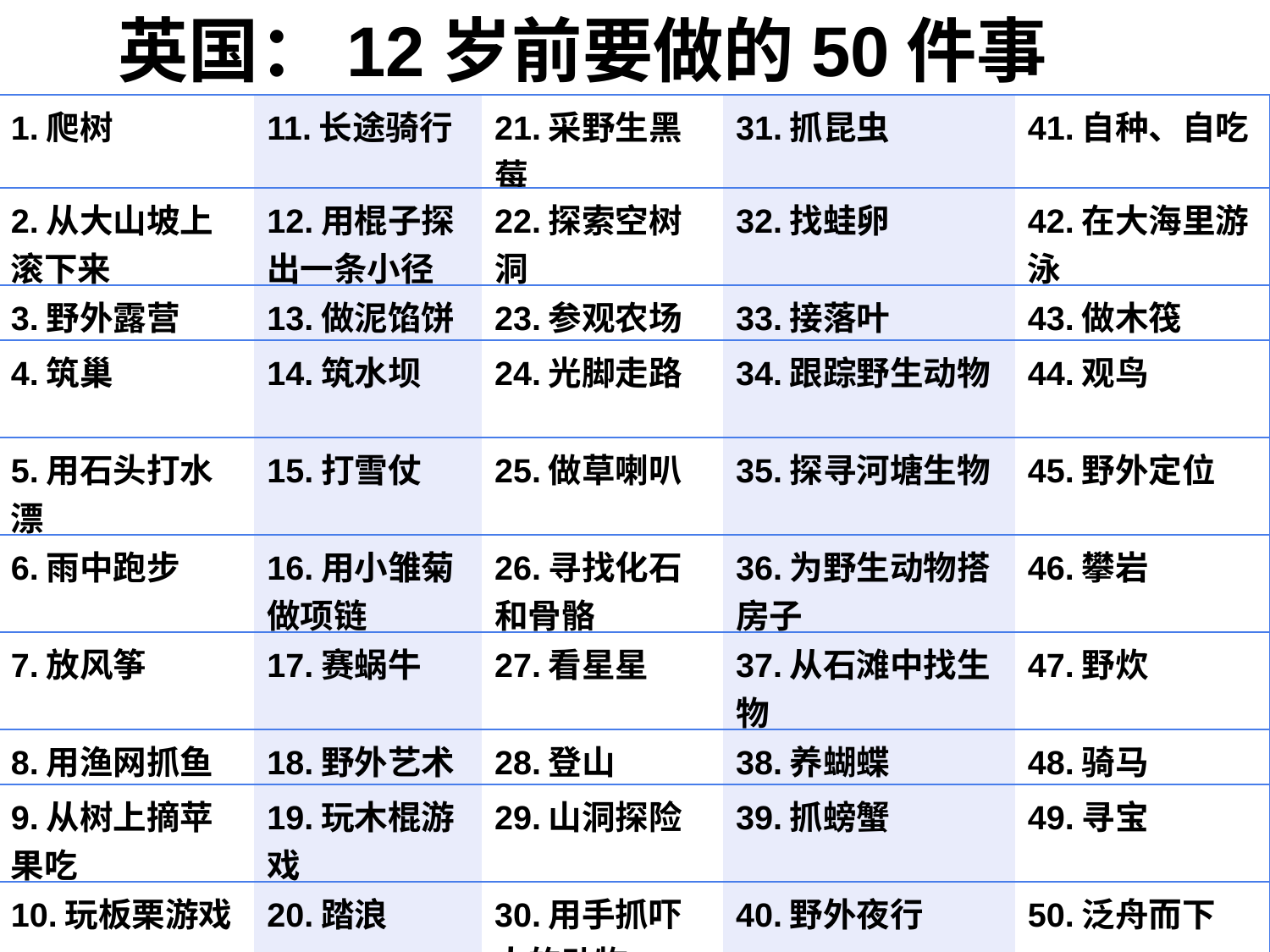

英国：12岁前要做的50件事

| 1.爬树 | 11.长途骑行 | 21.采野生黑莓 | 31.抓昆虫 | 41.自种、自吃 |
| --- | --- | --- | --- | --- |
| 2.从大山坡上滚下来 | 12.用棍子探出一条小径 | 22.探索空树洞 | 32.找蛙卵 | 42.在大海里游泳 |
| 3.野外露营 | 13.做泥馅饼 | 23.参观农场 | 33.接落叶 | 43.做木筏 |
| 4.筑巢 | 14.筑水坝 | 24.光脚走路 | 34.跟踪野生动物 | 44.观鸟 |
| 5.用石头打水漂 | 15.打雪仗 | 25.做草喇叭 | 35.探寻河塘生物 | 45.野外定位 |
| 6.雨中跑步 | 16.用小雏菊做项链 | 26.寻找化石和骨骼 | 36.为野生动物搭房子 | 46.攀岩 |
| 7.放风筝 | 17.赛蜗牛 | 27.看星星 | 37.从石滩中找生物 | 47.野炊 |
| 8.用渔网抓鱼 | 18.野外艺术 | 28.登山 | 38.养蝴蝶 | 48.骑马 |
| 9.从树上摘苹果吃 | 19.玩木棍游戏 | 29.山洞探险 | 39.抓螃蟹 | 49.寻宝 |
| 10.玩板栗游戏 | 20.踏浪 | 30.用手抓吓人的动物 | 40.野外夜行 | 50.泛舟而下 |